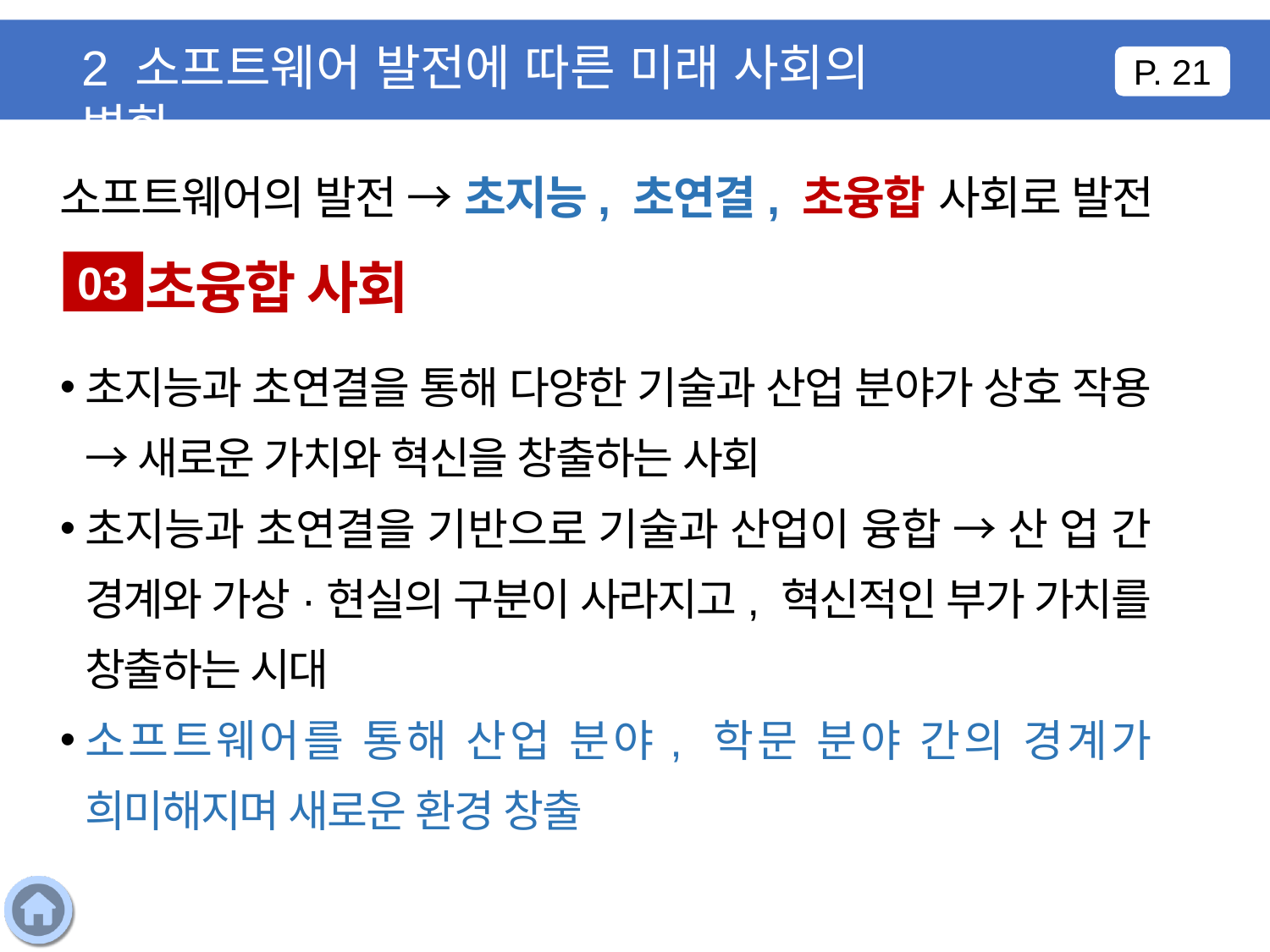

2 소프트웨어 발전에 따른 미래 사회의 변화
P. 21
소프트웨어의 발전 → 초지능, 초연결, 초융합 사회로 발전
초융합 사회
03
초지능과 초연결을 통해 다양한 기술과 산업 분야가 상호 작용 → 새로운 가치와 혁신을 창출하는 사회
초지능과 초연결을 기반으로 기술과 산업이 융합 → 산 업 간 경계와 가상·현실의 구분이 사라지고, 혁신적인 부가 가치를 창출하는 시대
소프트웨어를 통해 산업 분야, 학문 분야 간의 경계가 희미해지며 새로운 환경 창출